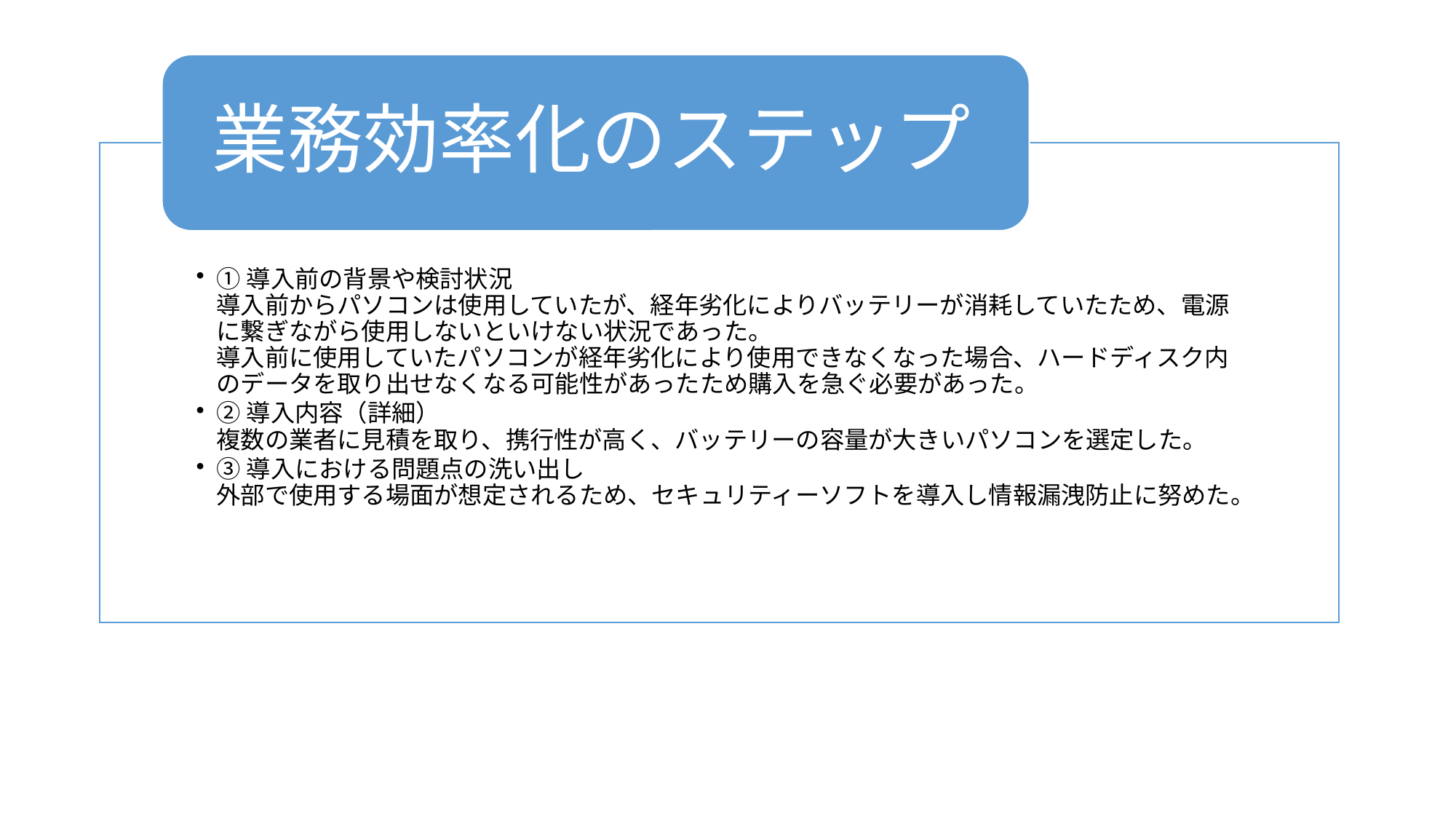

①導入前の背景や検討状況　　　　　　　　　　　　　　　　　　　　　　　　　　　　　　導入前からパソコンは使用していたが、経年劣化によりバッテリーが消耗していたため、電源に繋ぎながら使用しないといけない状況であった。　　　　　　　　　　　　　　　　　　　導入前に使用していたパソコンが経年劣化により使用できなくなった場合、ハードディスク内のデータを取り出せなくなる可能性があったため購入を急ぐ必要があった。
②導入内容（詳細）　　　　　　　　　　　　　　　　　　　　　　　　　　　　　　　　　複数の業者に見積を取り、携行性が高く、バッテリーの容量が大きいパソコンを選定した。
③導入における問題点の洗い出し　　　　　　　　　　　　　　　　　　　　　　　　　　　外部で使用する場面が想定されるため、セキュリティーソフトを導入し情報漏洩防止に努めた。
業務効率化のステップ